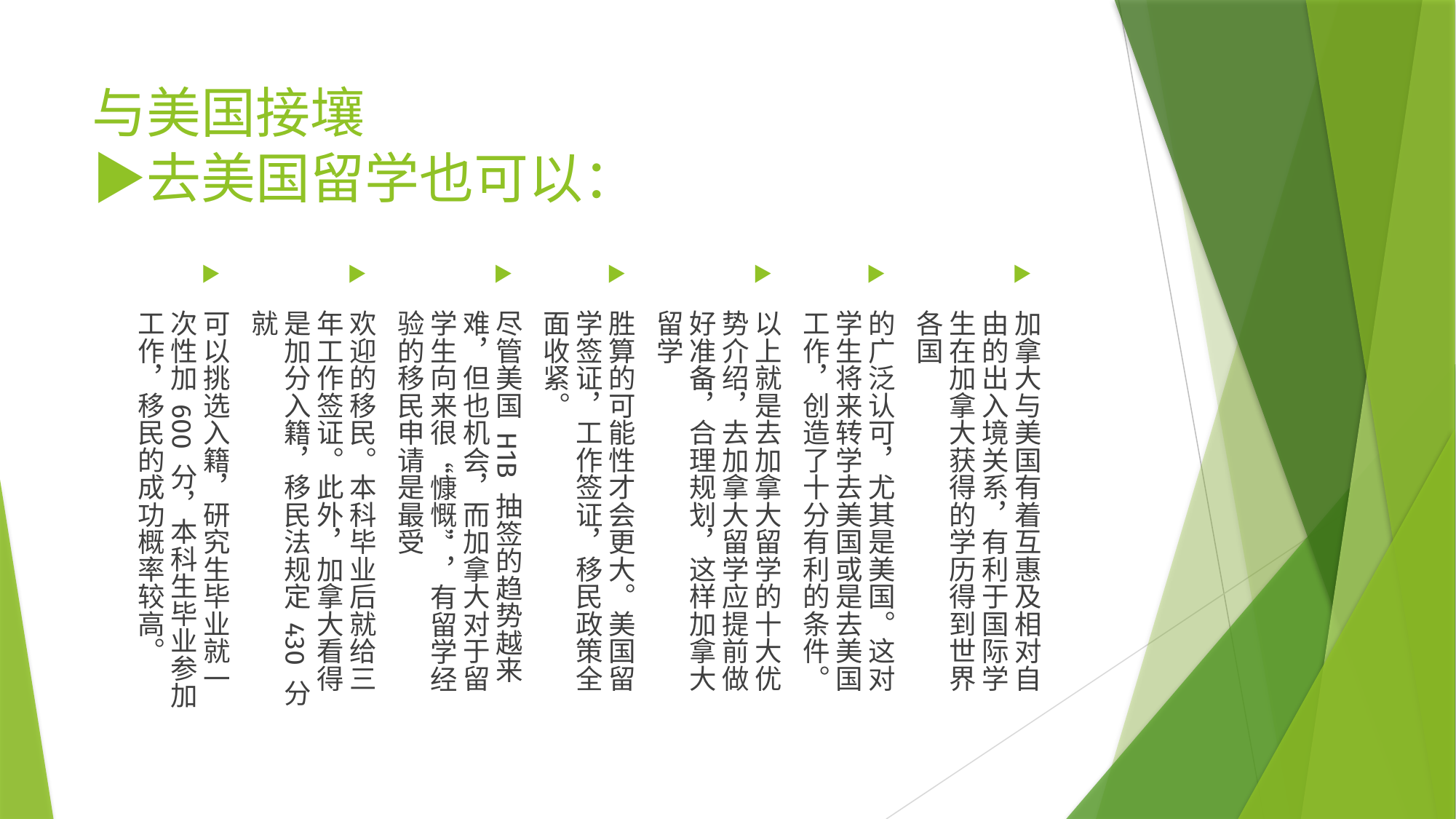

# 与美国接壤 ▶去美国留学也可以：
加拿大与美国有着互惠及相对自由的出入境关系，有利于国际学生在加拿大获得的学历得到世界各国
的广泛认可，尤其是美国。这对学生将来转学去美国或是去美国工作，创造了十分有利的条件。
以上就是去加拿大留学的十大优势介绍，去加拿大留学应提前做好准备，合理规划，这样加拿大留学
胜算的可能性才会更大。美国留学签证，工作签证，移民政策全面收紧。
尽管美国 H1B 抽签的趋势越来难，但也机会，而加拿大对于留学生向来很“慷慨”，有留学经验的移民申请是最受
欢迎的移民。本科毕业后就给三年工作签证。此外，加拿大看得是加分入籍，移民法规定 430 分就
可以挑选入籍，研究生毕业就一次性加 600 分，本科生毕业参加工作，移民的成功概率较高。